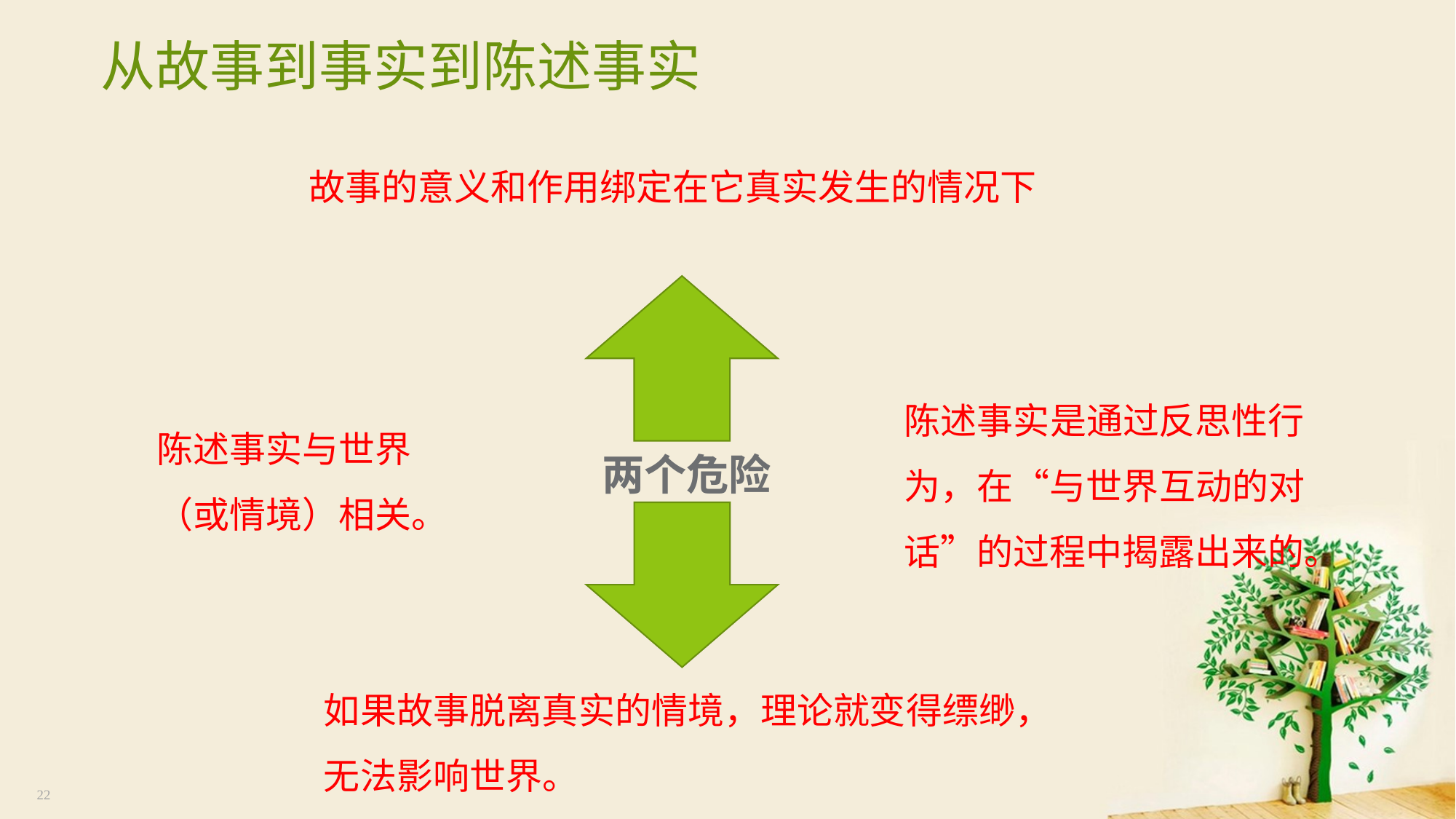

# 从故事到事实到陈述事实
故事的意义和作用绑定在它真实发生的情况下

陈述事实是通过反思性行为，在“与世界互动的对话”的过程中揭露出来的。
陈述事实与世界（或情境）相关。
两个危险

如果故事脱离真实的情境，理论就变得缥缈，无法影响世界。
22